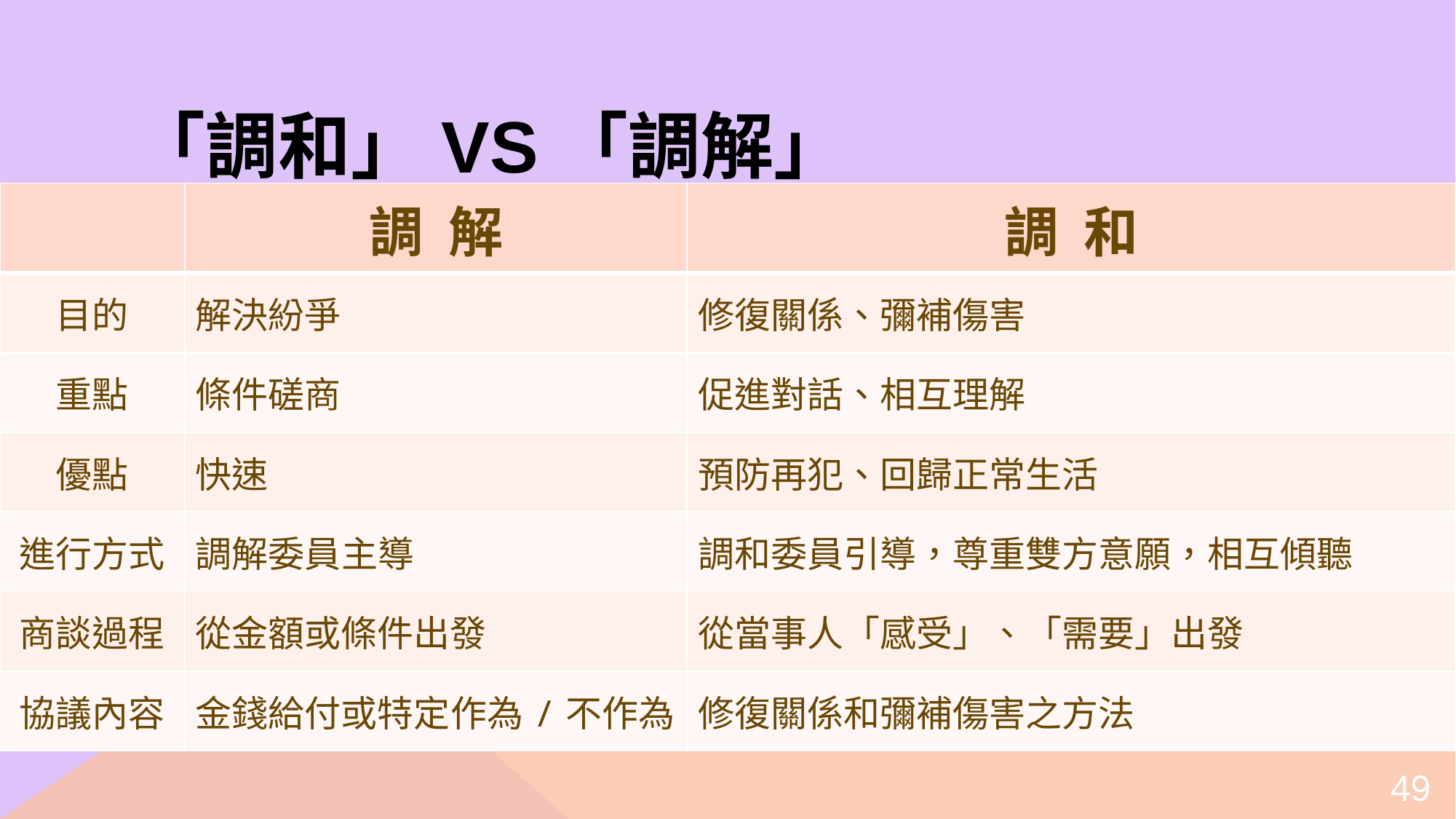

# 「調和」vs「調解」
|  | 調 解 | 調 和 |
| --- | --- | --- |
| 目的 | 解決紛爭 | 修復關係、彌補傷害 |
| 重點 | 條件磋商 | 促進對話、相互理解 |
| 優點 | 快速 | 預防再犯、回歸正常生活 |
| 進行方式 | 調解委員主導 | 調和委員引導，尊重雙方意願，相互傾聽 |
| 商談過程 | 從金額或條件出發 | 從當事人「感受」、「需要」出發 |
| 協議內容 | 金錢給付或特定作為/不作為 | 修復關係和彌補傷害之方法 |

49